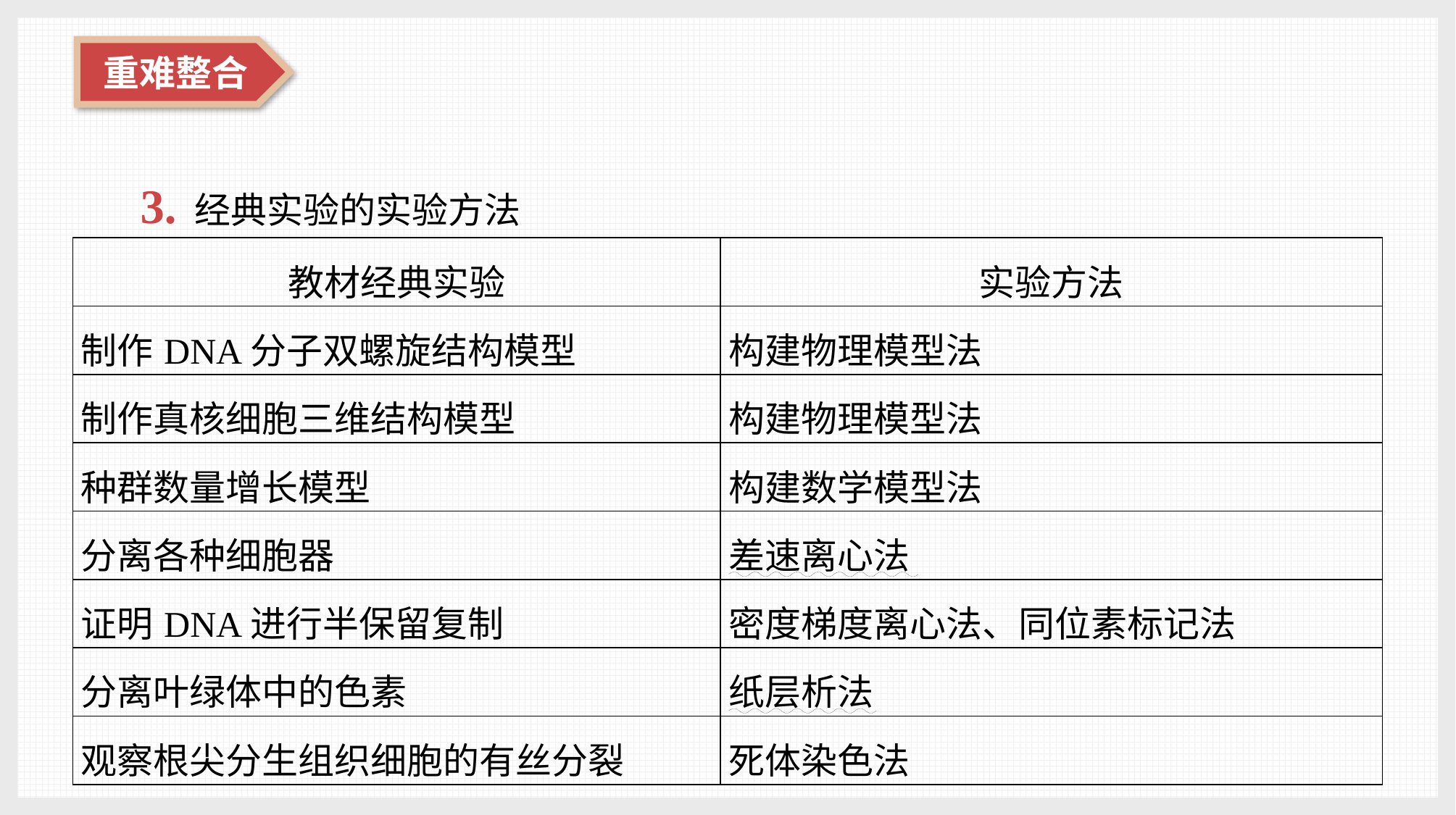

3. 经典实验的实验方法
| 教材经典实验 | 实验方法 |
| --- | --- |
| 制作DNA分子双螺旋结构模型 | 构建物理模型法 |
| 制作真核细胞三维结构模型 | 构建物理模型法 |
| 种群数量增长模型 | 构建数学模型法 |
| 分离各种细胞器 | 差速离心法 |
| 证明DNA进行半保留复制 | 密度梯度离心法、同位素标记法 |
| 分离叶绿体中的色素 | 纸层析法 |
| 观察根尖分生组织细胞的有丝分裂 | 死体染色法 |